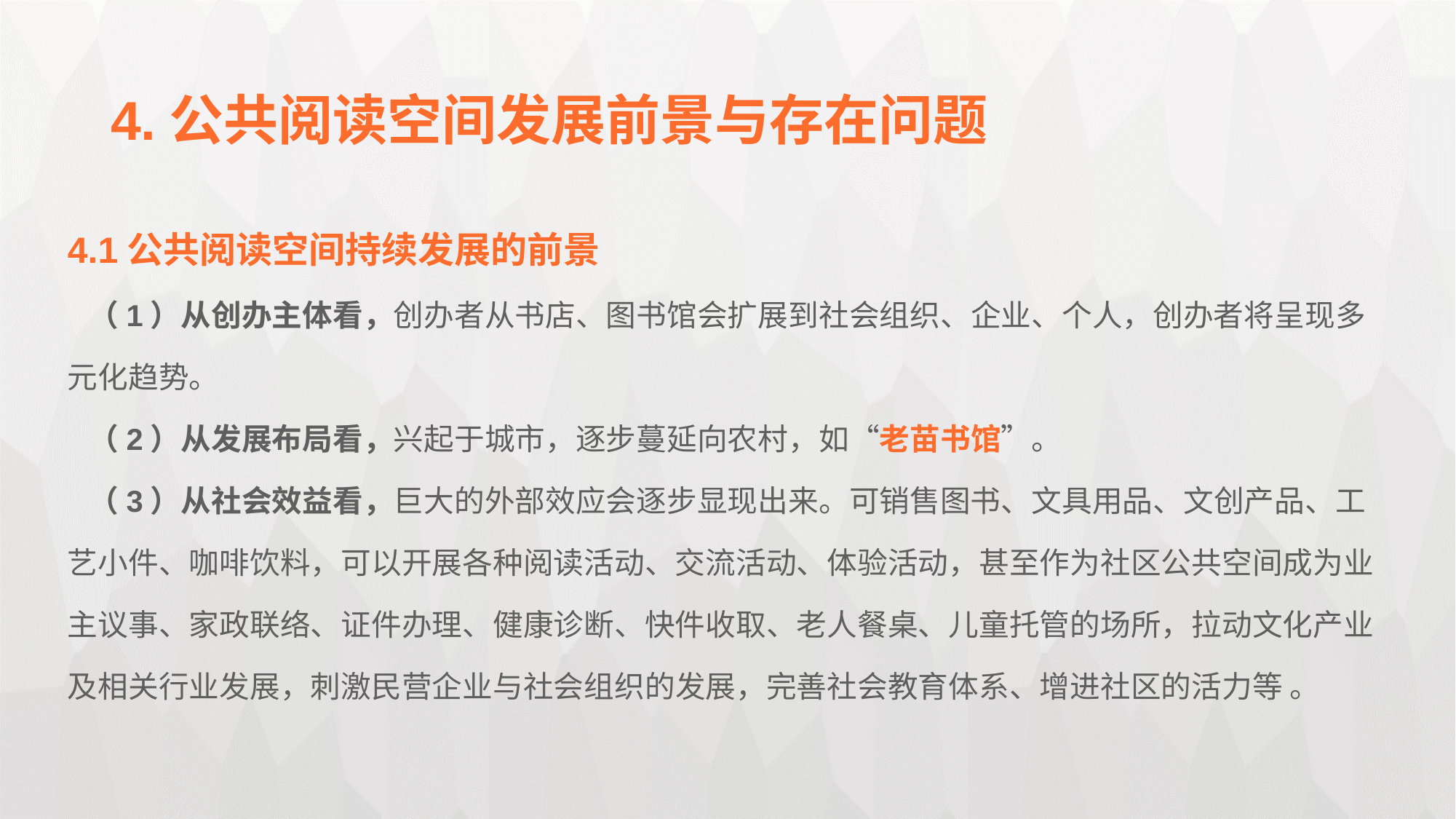

4.公共阅读空间发展前景与存在问题
4.1公共阅读空间持续发展的前景
  （1）从创办主体看，创办者从书店、图书馆会扩展到社会组织、企业、个人，创办者将呈现多元化趋势。
  （2）从发展布局看，兴起于城市，逐步蔓延向农村，如“老苗书馆”。
  （3）从社会效益看，巨大的外部效应会逐步显现出来。可销售图书、文具用品、文创产品、工艺小件、咖啡饮料，可以开展各种阅读活动、交流活动、体验活动，甚至作为社区公共空间成为业主议事、家政联络、证件办理、健康诊断、快件收取、老人餐桌、儿童托管的场所，拉动文化产业及相关行业发展，刺激民营企业与社会组织的发展，完善社会教育体系、增进社区的活力等 。